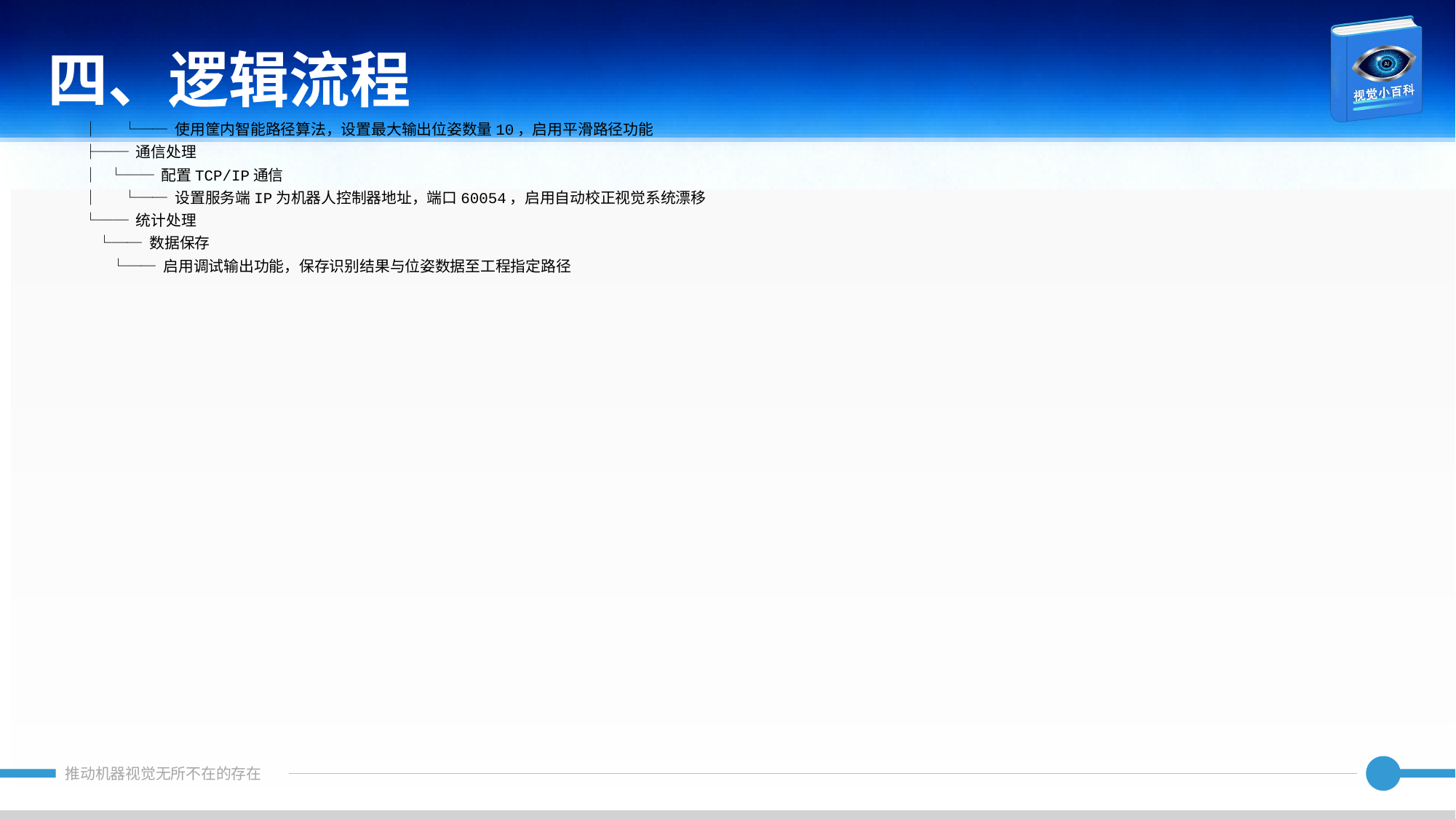

四、逻辑流程

│       └── 使用筐内智能路径算法，设置最大输出位姿数量10，启用平滑路径功能
├── 通信处理
│   └── 配置TCP/IP通信
│       └── 设置服务端IP为机器人控制器地址，端口60054，启用自动校正视觉系统漂移
└── 统计处理
    └── 数据保存
        └── 启用调试输出功能，保存识别结果与位姿数据至工程指定路径
10